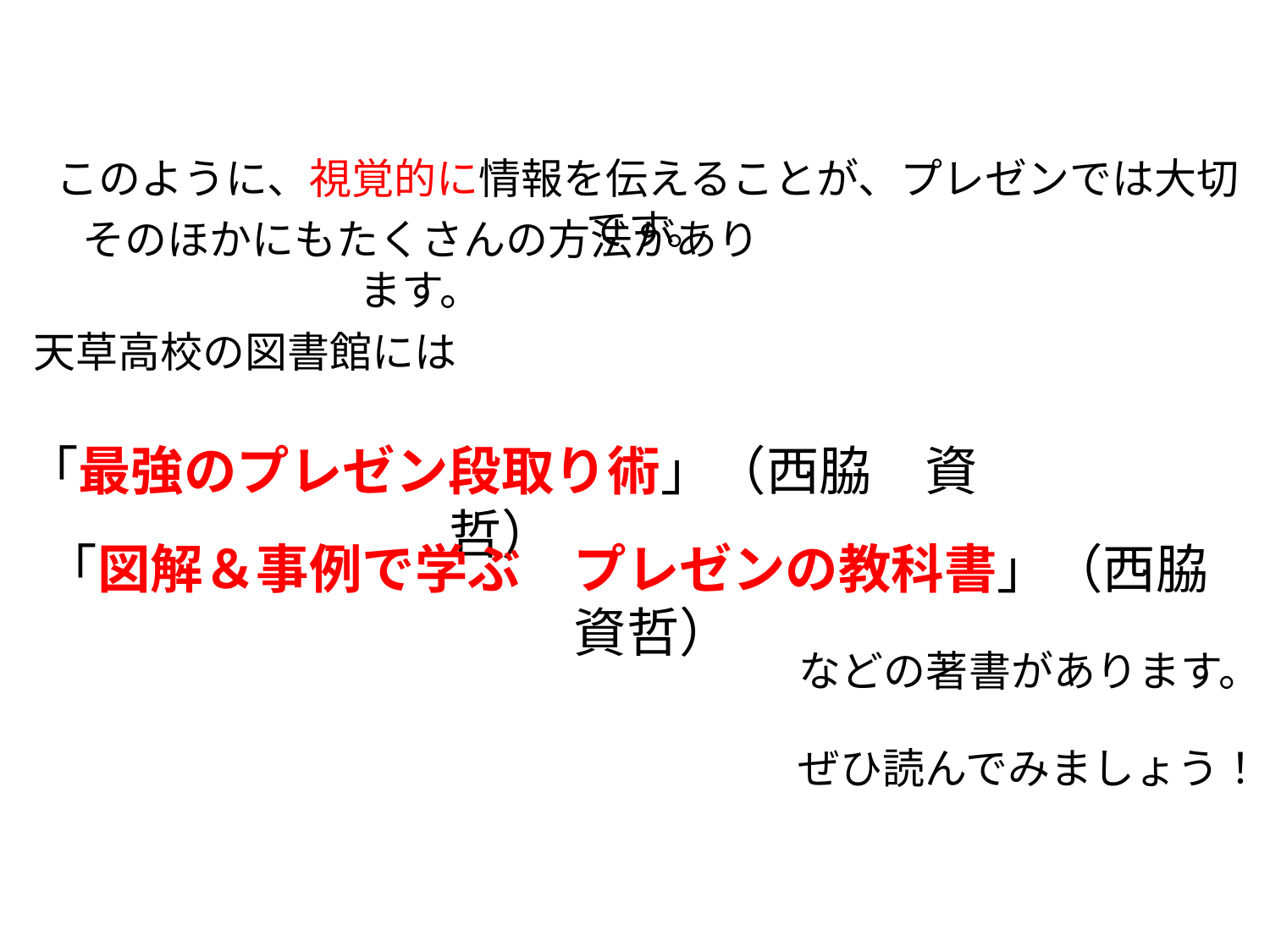

このように、視覚的に情報を伝えることが、プレゼンでは大切です。
そのほかにもたくさんの方法があります。
天草高校の図書館には
「最強のプレゼン段取り術」（西脇　資哲）
「図解＆事例で学ぶ　プレゼンの教科書」（西脇　資哲）
などの著書があります。
ぜひ読んでみましょう！